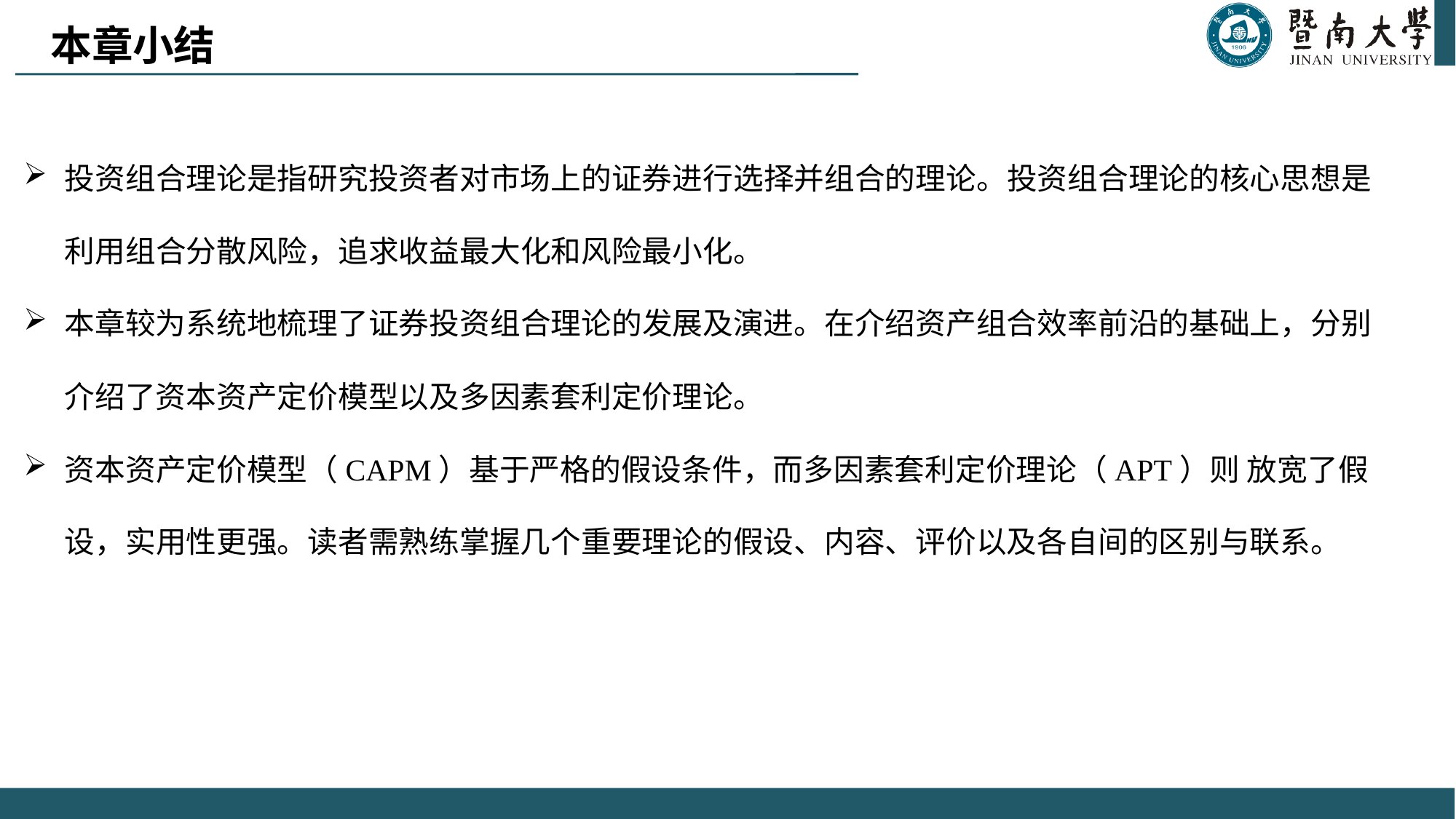

本章小结
投资组合理论是指研究投资者对市场上的证券进行选择并组合的理论。投资组合理论的核心思想是利用组合分散风险，追求收益最大化和风险最小化。
本章较为系统地梳理了证券投资组合理论的发展及演进。在介绍资产组合效率前沿的基础上，分别介绍了资本资产定价模型以及多因素套利定价理论。
资本资产定价模型（CAPM）基于严格的假设条件，而多因素套利定价理论（APT）则 放宽了假设，实用性更强。读者需熟练掌握几个重要理论的假设、内容、评价以及各自间的区别与联系。